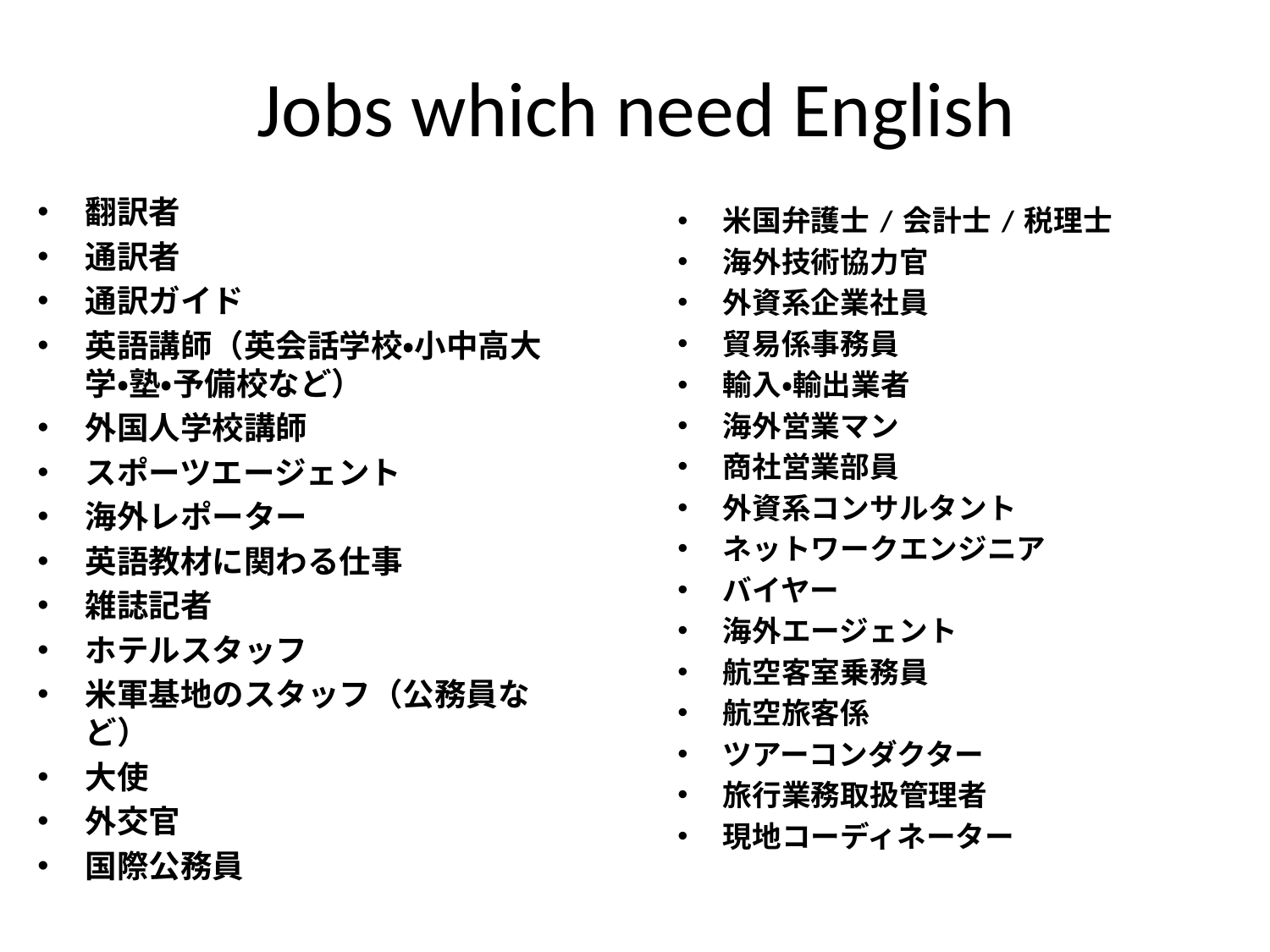

# Jobs which need English
翻訳者
通訳者
通訳ガイド
英語講師（英会話学校・小中高大学・塾・予備校など）
外国人学校講師
スポーツエージェント
海外レポーター
英語教材に関わる仕事
雑誌記者
ホテルスタッフ
米軍基地のスタッフ（公務員など）
大使
外交官
国際公務員
米国弁護士 / 会計士 / 税理士
海外技術協力官
外資系企業社員
貿易係事務員
輸入・輸出業者
海外営業マン
商社営業部員
外資系コンサルタント
ネットワークエンジニア
バイヤー
海外エージェント
航空客室乗務員
航空旅客係
ツアーコンダクター
旅行業務取扱管理者
現地コーディネーター